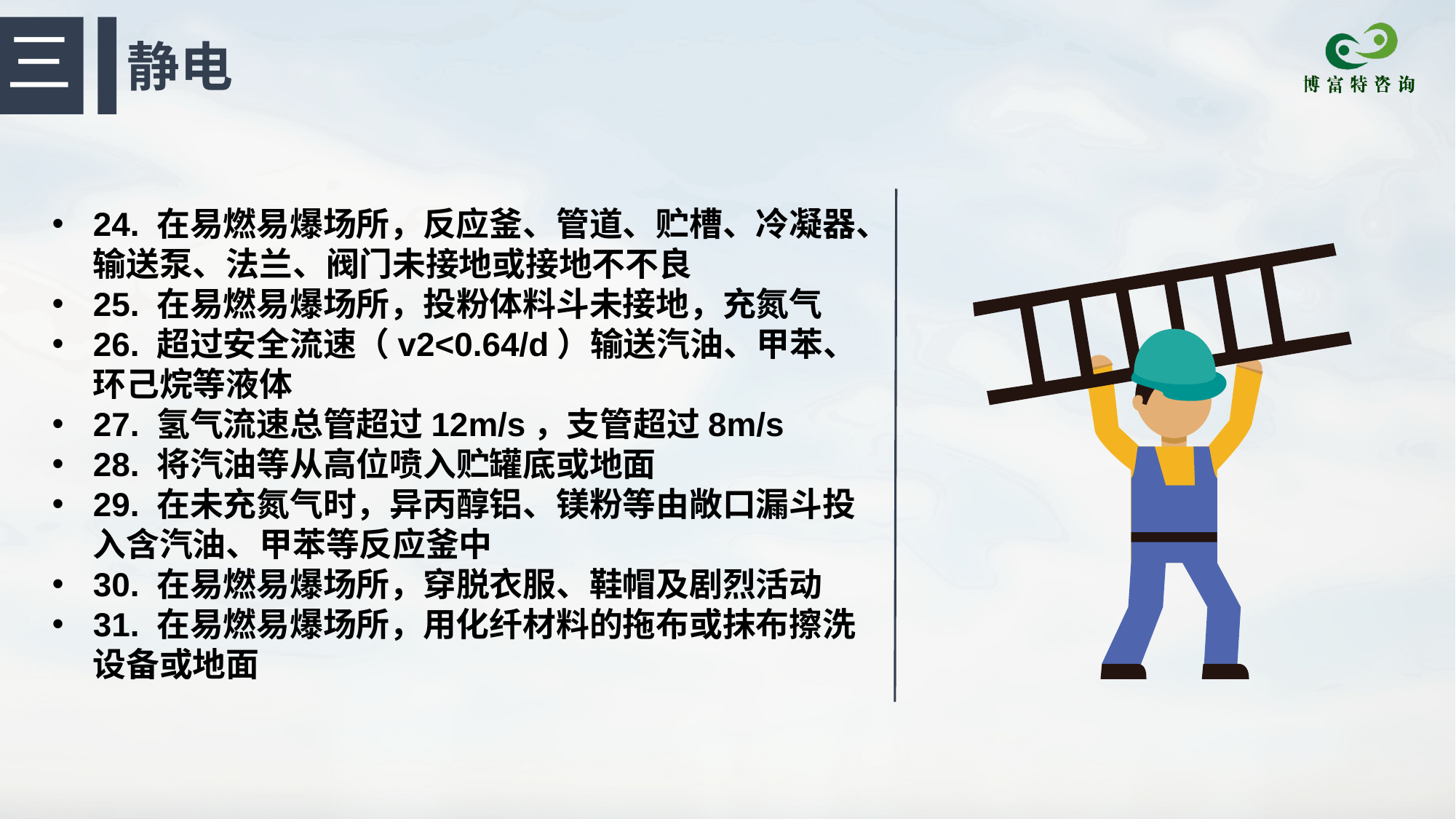

三

静电
24. 在易燃易爆场所，反应釜、管道、贮槽、冷凝器、输送泵、法兰、阀门未接地或接地不不良
25. 在易燃易爆场所，投粉体料斗未接地，充氮气
26. 超过安全流速（v2<0.64/d）输送汽油、甲苯、环己烷等液体
27. 氢气流速总管超过12m/s，支管超过8m/s
28. 将汽油等从高位喷入贮罐底或地面
29. 在未充氮气时，异丙醇铝、镁粉等由敞口漏斗投入含汽油、甲苯等反应釜中
30. 在易燃易爆场所，穿脱衣服、鞋帽及剧烈活动
31. 在易燃易爆场所，用化纤材料的拖布或抹布擦洗设备或地面